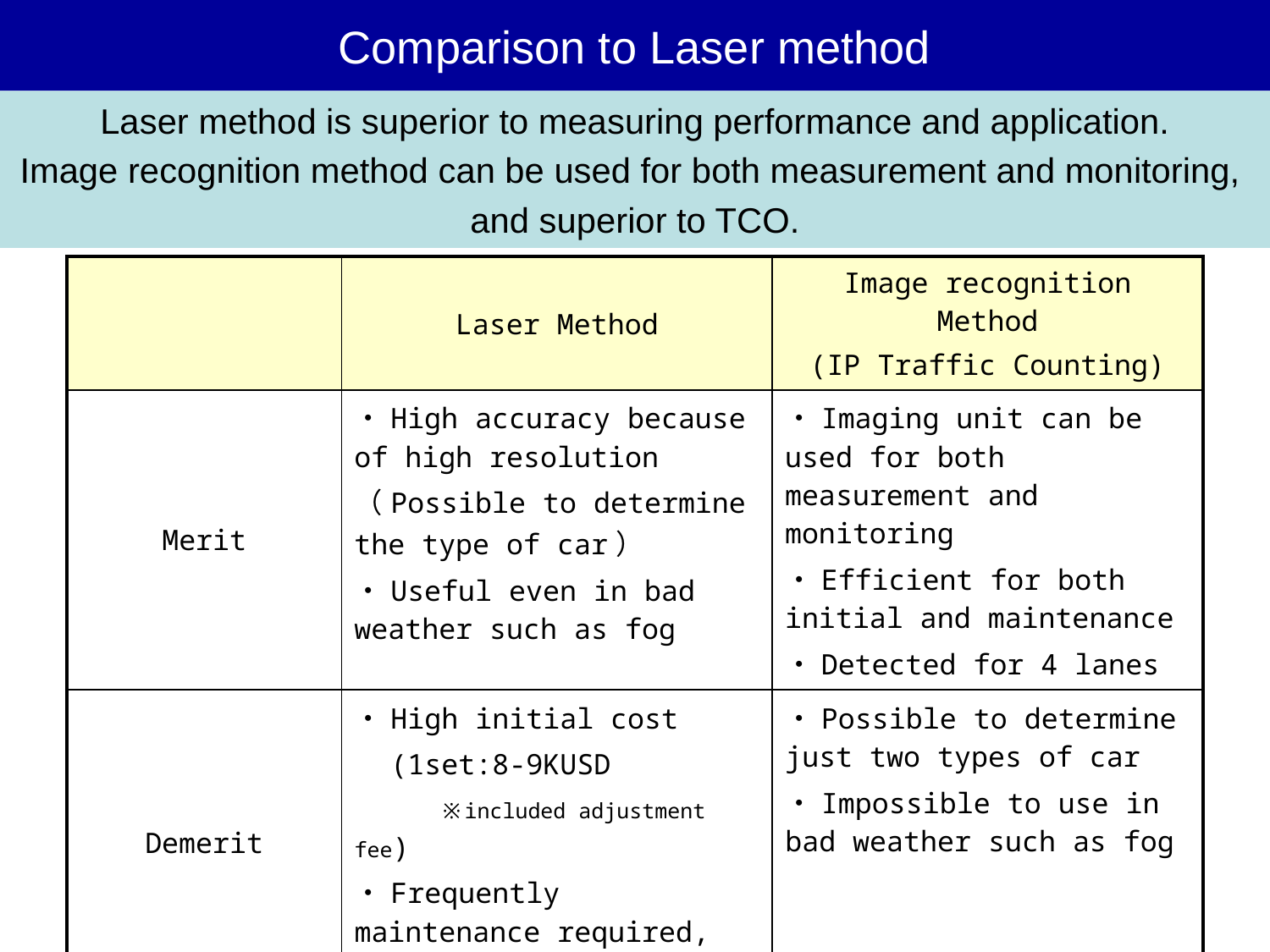

Comparison to Laser method
Laser method is superior to measuring performance and application.
Image recognition method can be used for both measurement and monitoring,
and superior to TCO.
|  | Laser Method | Image recognition Method (IP Traffic Counting) |
| --- | --- | --- |
| Merit | ・High accuracy because of high resolution （Possible to determine the type of car） ・Useful even in bad weather such as fog | ・Imaging unit can be used for both measurement and monitoring ・Efficient for both initial and maintenance ・Detected for 4 lanes |
| Demerit | ・High initial cost 　(1set:8-9KUSD ※included adjustment fee) ・Frequently maintenance required, like cleaning | ・Possible to determine just two types of car ・Impossible to use in bad weather such as fog |
| Other | ・Detected for Only 3 lanes ・Required processing unit separately |  |